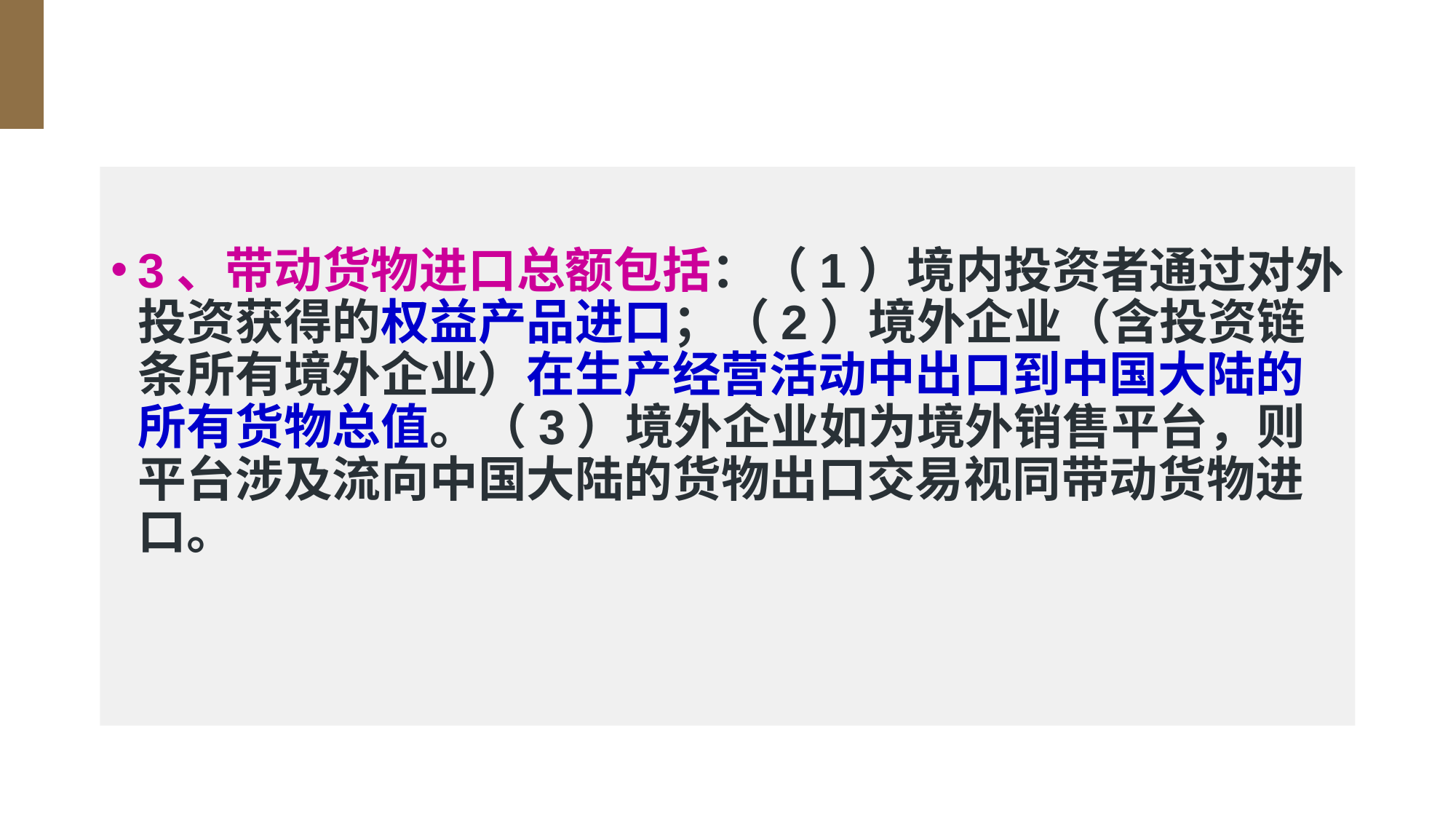

#

3、带动货物进口总额包括：（1）境内投资者通过对外投资获得的权益产品进口；（2）境外企业（含投资链条所有境外企业）在生产经营活动中出口到中国大陆的所有货物总值。（3）境外企业如为境外销售平台，则平台涉及流向中国大陆的货物出口交易视同带动货物进口。